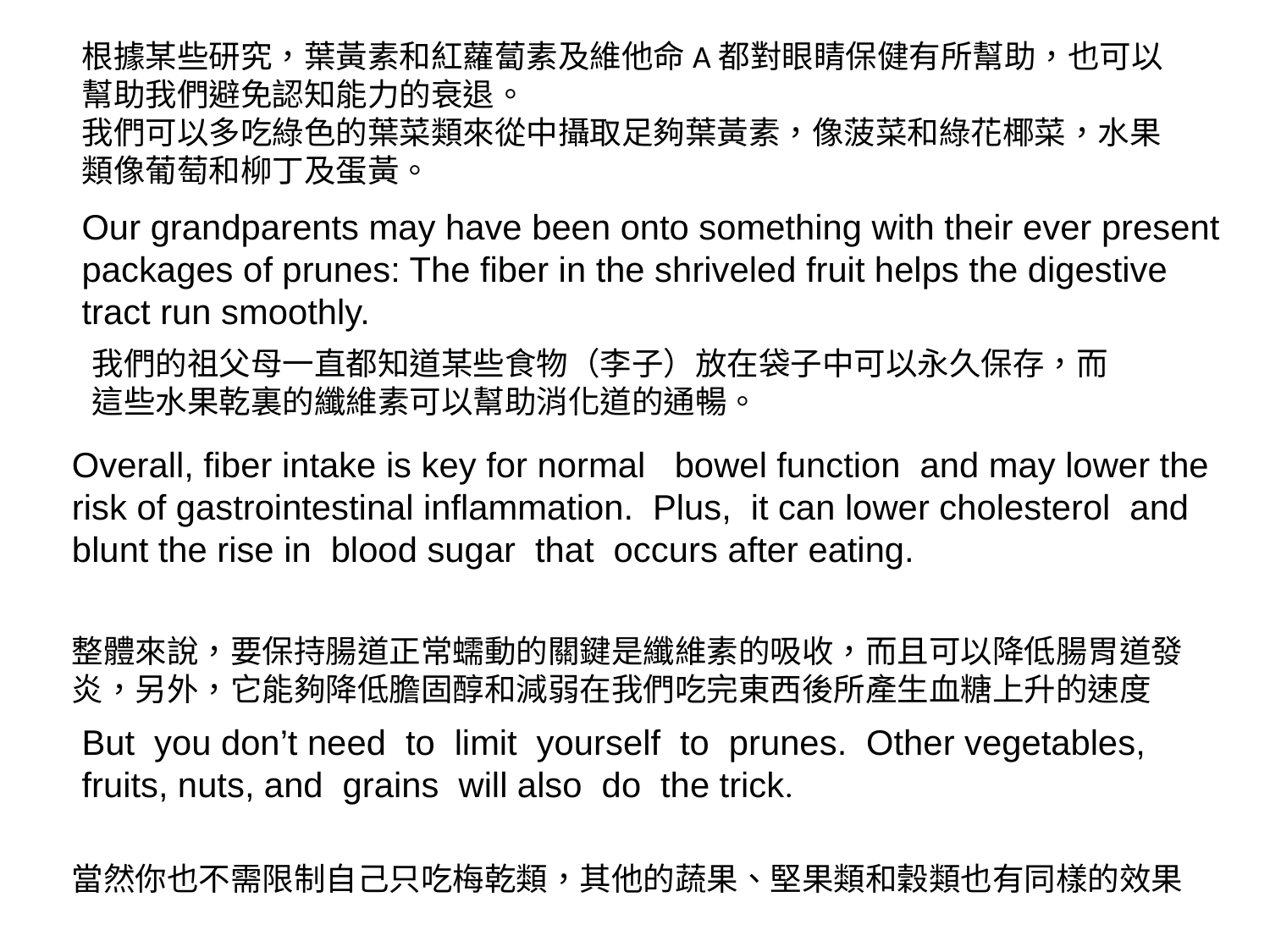

根據某些研究，葉黃素和紅蘿蔔素及維他命A都對眼睛保健有所幫助，也可以幫助我們避免認知能力的衰退。
我們可以多吃綠色的葉菜類來從中攝取足夠葉黃素，像菠菜和綠花椰菜，水果類像葡萄和柳丁及蛋黃。
Our grandparents may have been onto something with their ever present packages of prunes: The fiber in the shriveled fruit helps the digestive tract run smoothly.
我們的祖父母一直都知道某些食物（李子）放在袋子中可以永久保存，而這些水果乾裏的纖維素可以幫助消化道的通暢。
Overall, fiber intake is key for normal   bowel function  and may lower the risk of gastrointestinal inflammation.  Plus,  it can lower cholesterol  and  blunt the rise in  blood sugar  that  occurs after eating.
整體來說，要保持腸道正常蠕動的關鍵是纖維素的吸收，而且可以降低腸胃道發炎，另外，它能夠降低膽固醇和減弱在我們吃完東西後所產生血糖上升的速度
But  you don’t need  to  limit  yourself  to  prunes.  Other vegetables, fruits, nuts, and  grains  will also  do  the trick.
當然你也不需限制自己只吃梅乾類，其他的蔬果、堅果類和穀類也有同樣的效果